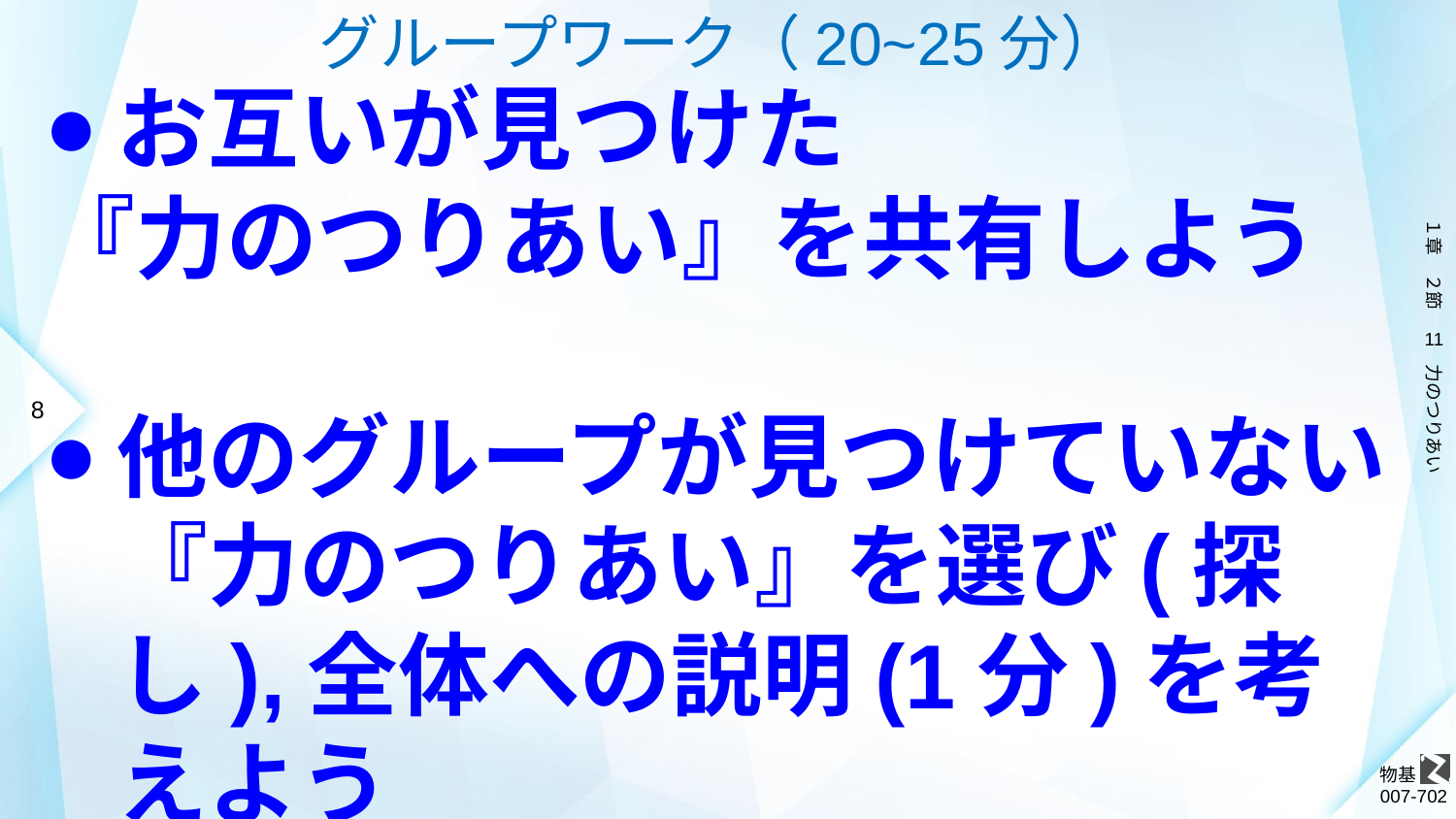

グループワーク（20~25分）
お互いが見つけた
『力のつりあい』を共有しよう

他のグループが見つけていない『力のつりあい』を選び(探し),全体への説明(1分)を考えよう